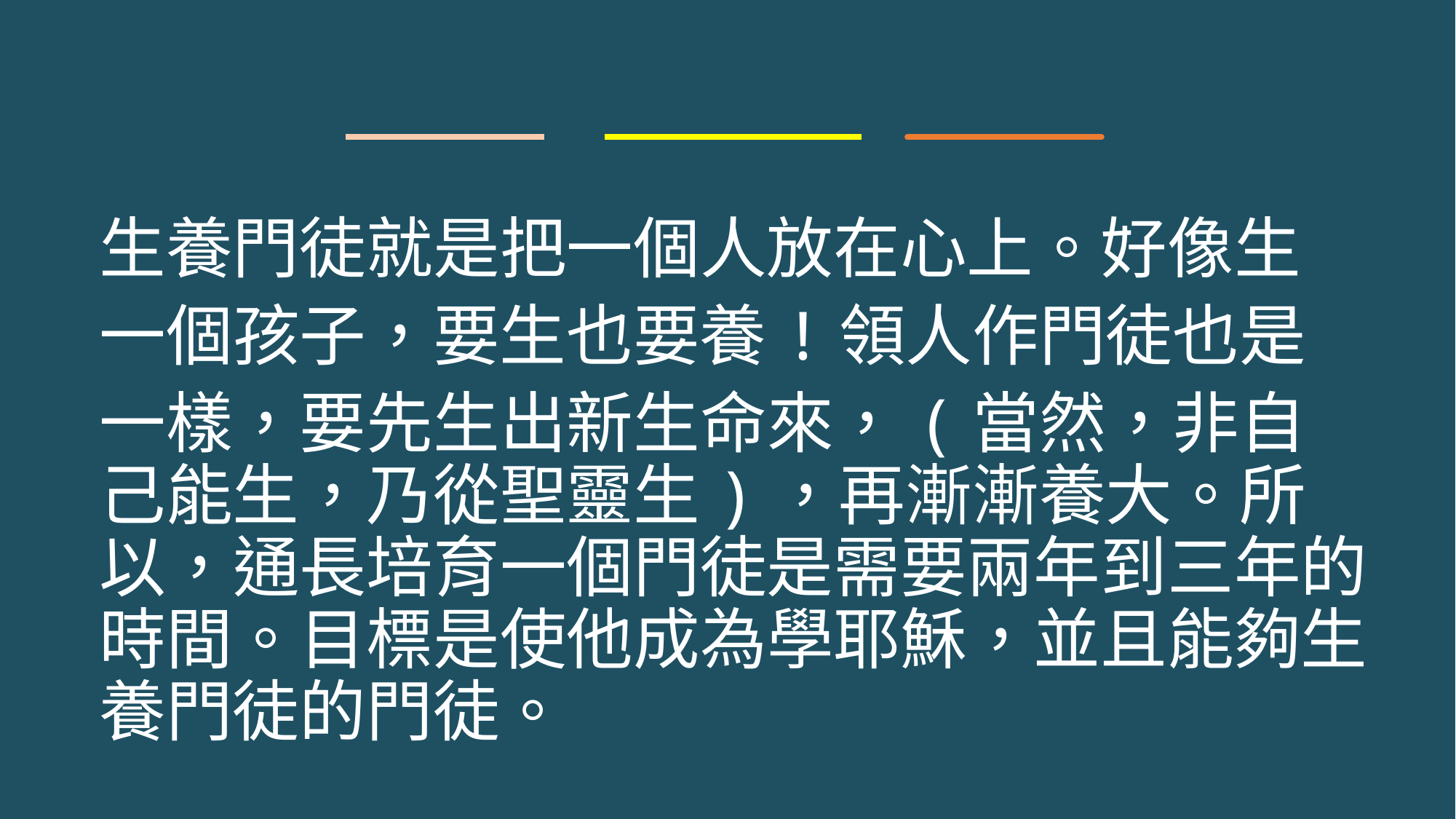

生養門徒就是把一個人放在心上。好像生
一個孩子，要生也要養!領人作門徒也是
一樣，要先生出新生命來，(當然，非自己能生，乃從聖靈生)，再漸漸養大。所以，通長培育一個門徒是需要兩年到三年的時間。目標是使他成為學耶穌，並且能夠生養門徒的門徒。